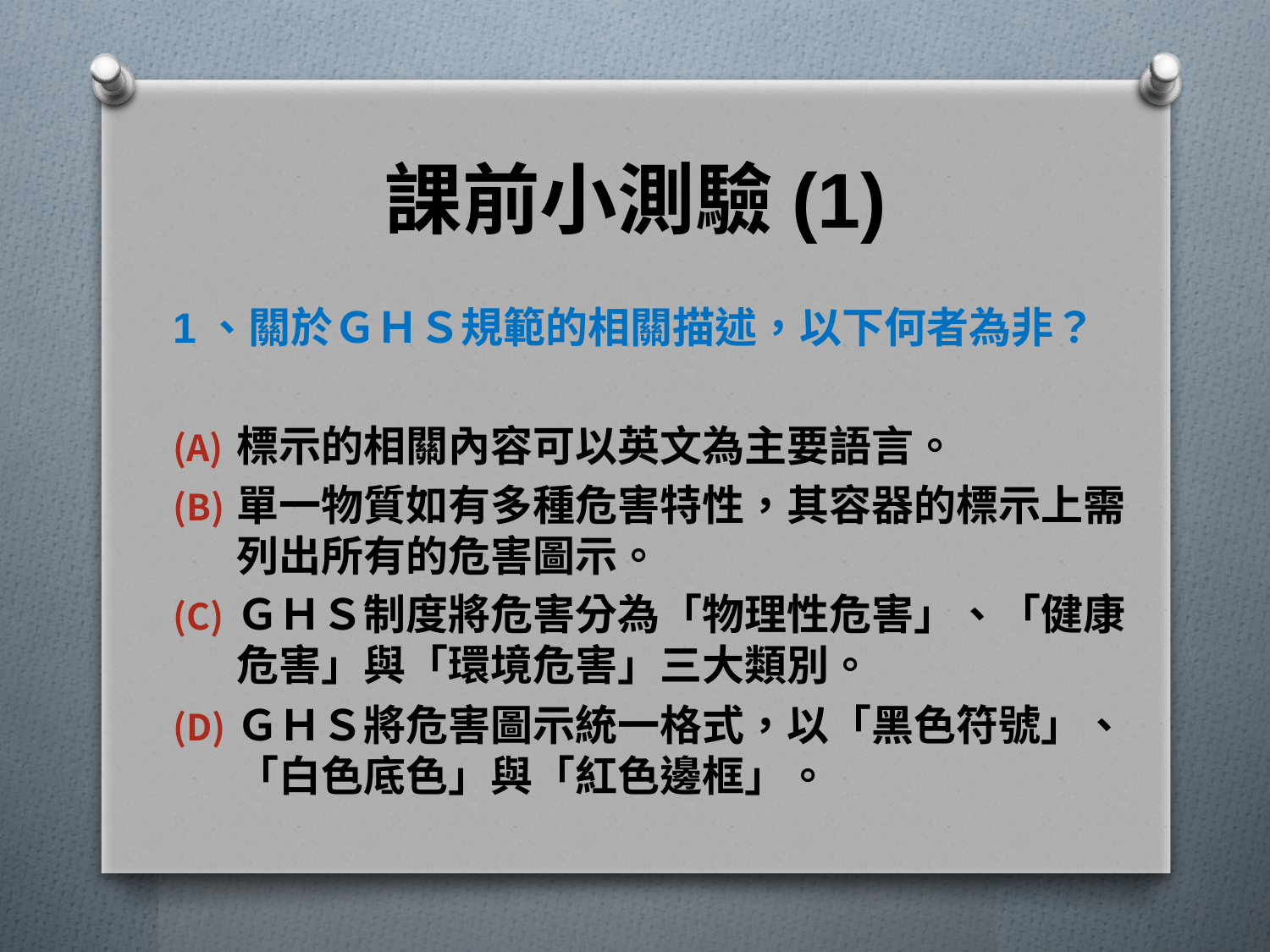

# 課前小測驗(1)
1、關於ＧＨＳ規範的相關描述，以下何者為非？

標示的相關內容可以英文為主要語言。
單一物質如有多種危害特性，其容器的標示上需列出所有的危害圖示。
ＧＨＳ制度將危害分為「物理性危害」、「健康危害」與「環境危害」三大類別。
ＧＨＳ將危害圖示統一格式，以「黑色符號」、「白色底色」與「紅色邊框」。